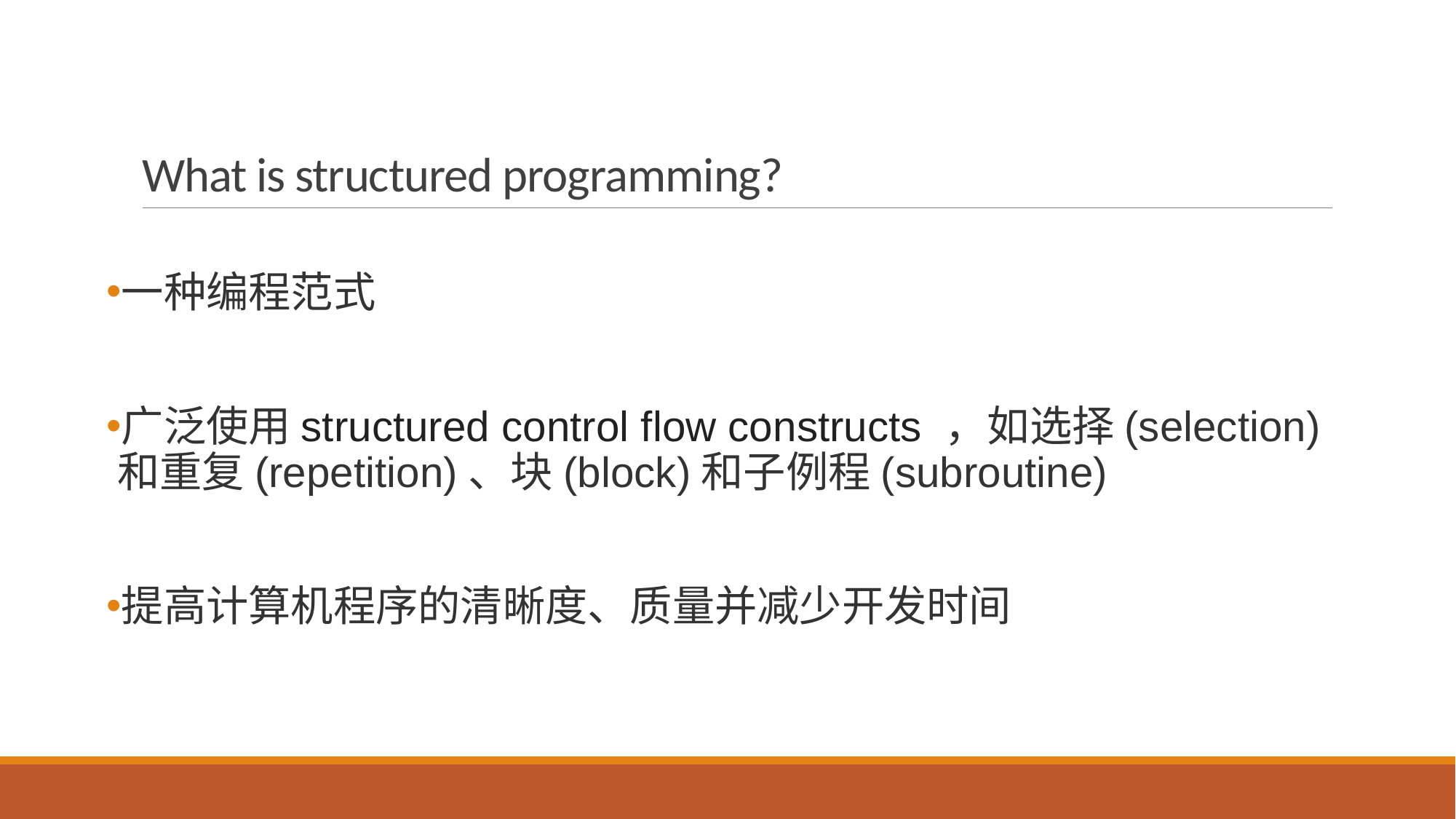

# What is structured programming?

一种编程范式

广泛使用structured control flow constructs ，如选择(selection)和重复(repetition)、块(block)和子例程(subroutine)

提高计算机程序的清晰度、质量并减少开发时间